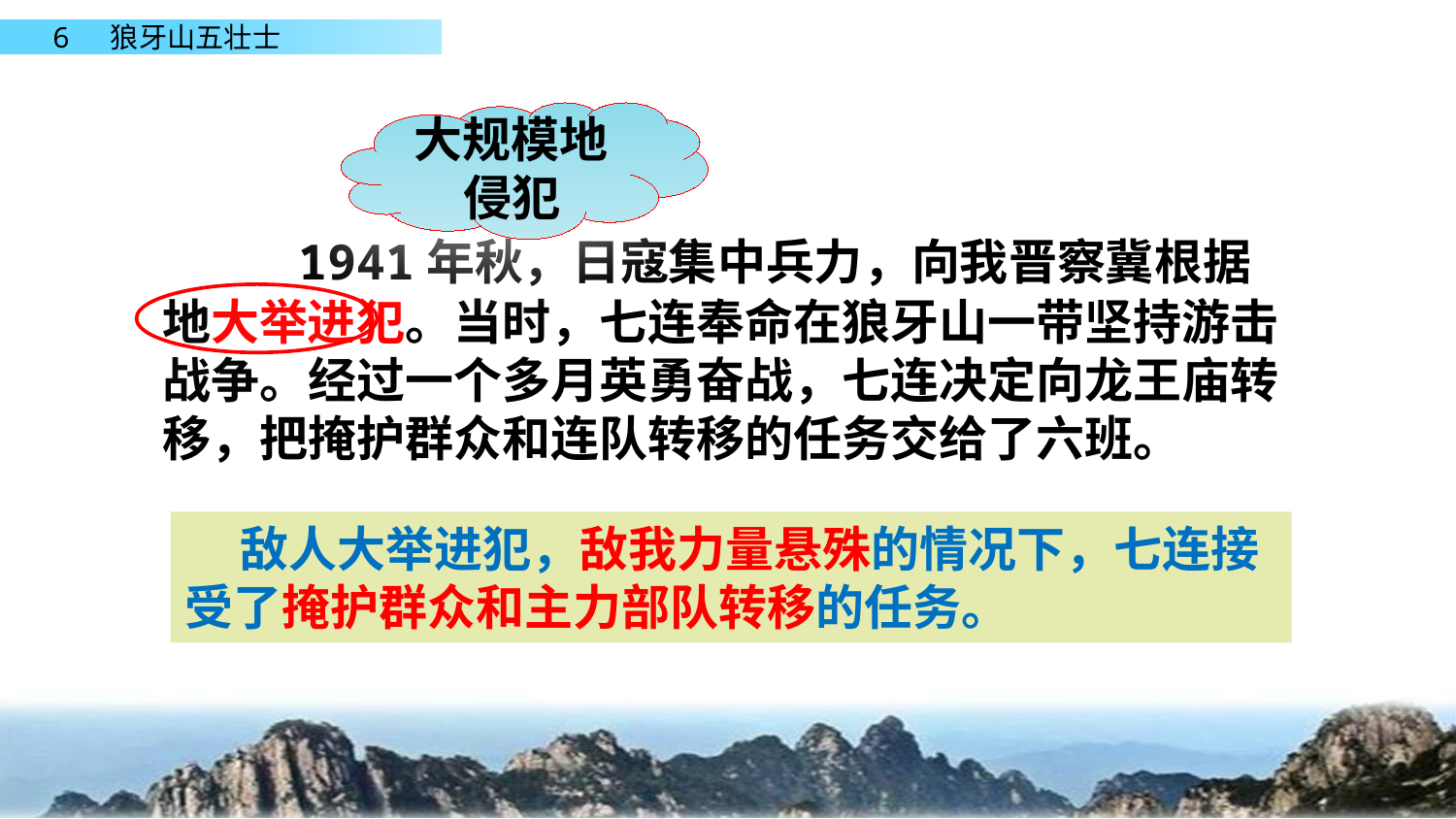

大规模地侵犯
    1941年秋，日寇集中兵力，向我晋察冀根据地大举进犯。当时，七连奉命在狼牙山一带坚持游击战争。经过一个多月英勇奋战，七连决定向龙王庙转移，把掩护群众和连队转移的任务交给了六班。

    敌人大举进犯，敌我力量悬殊的情况下，七连接受了掩护群众和主力部队转移的任务。